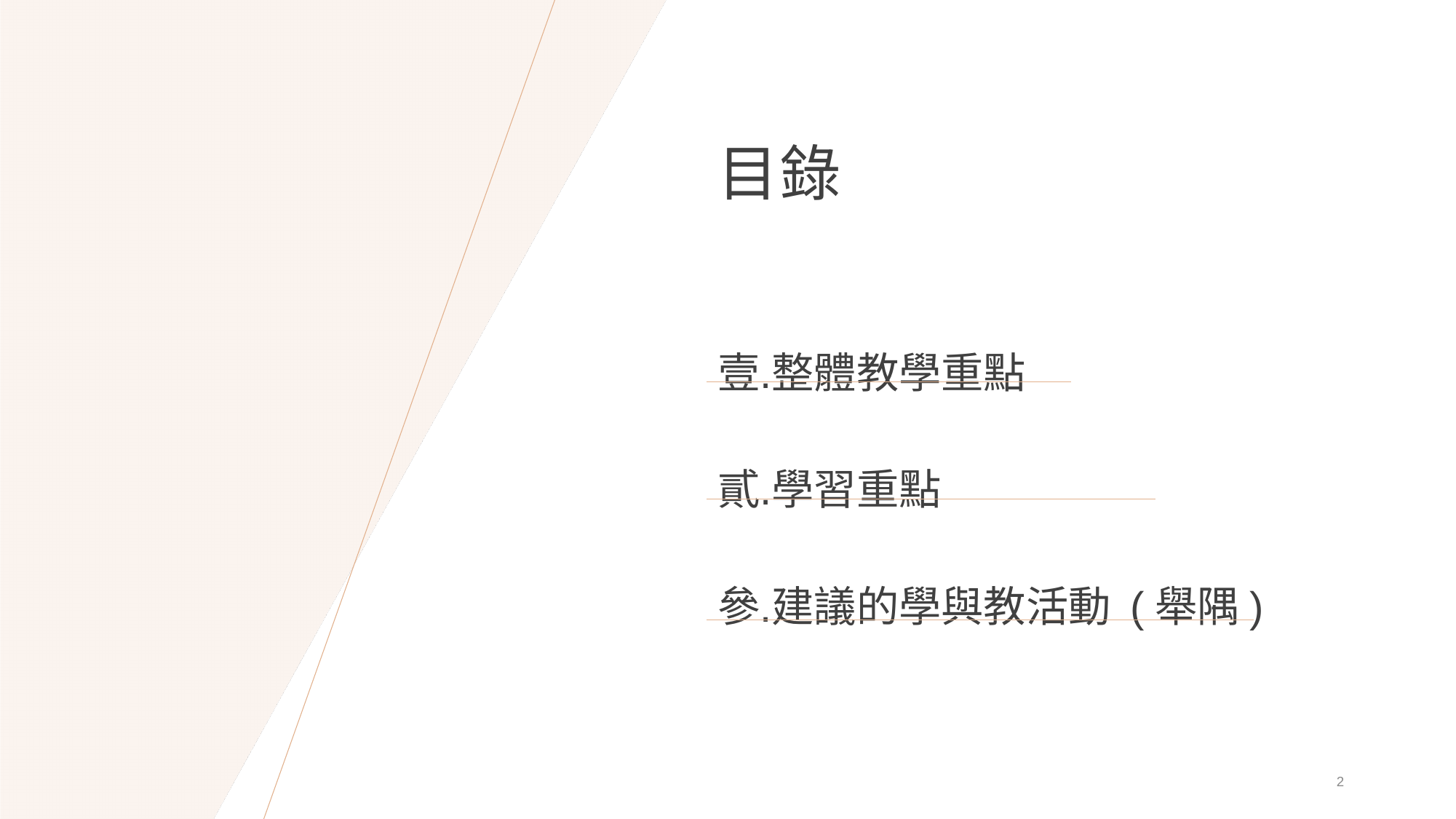

# 目錄
整體教學重點
學習重點
建議的學與教活動 (舉隅)
2